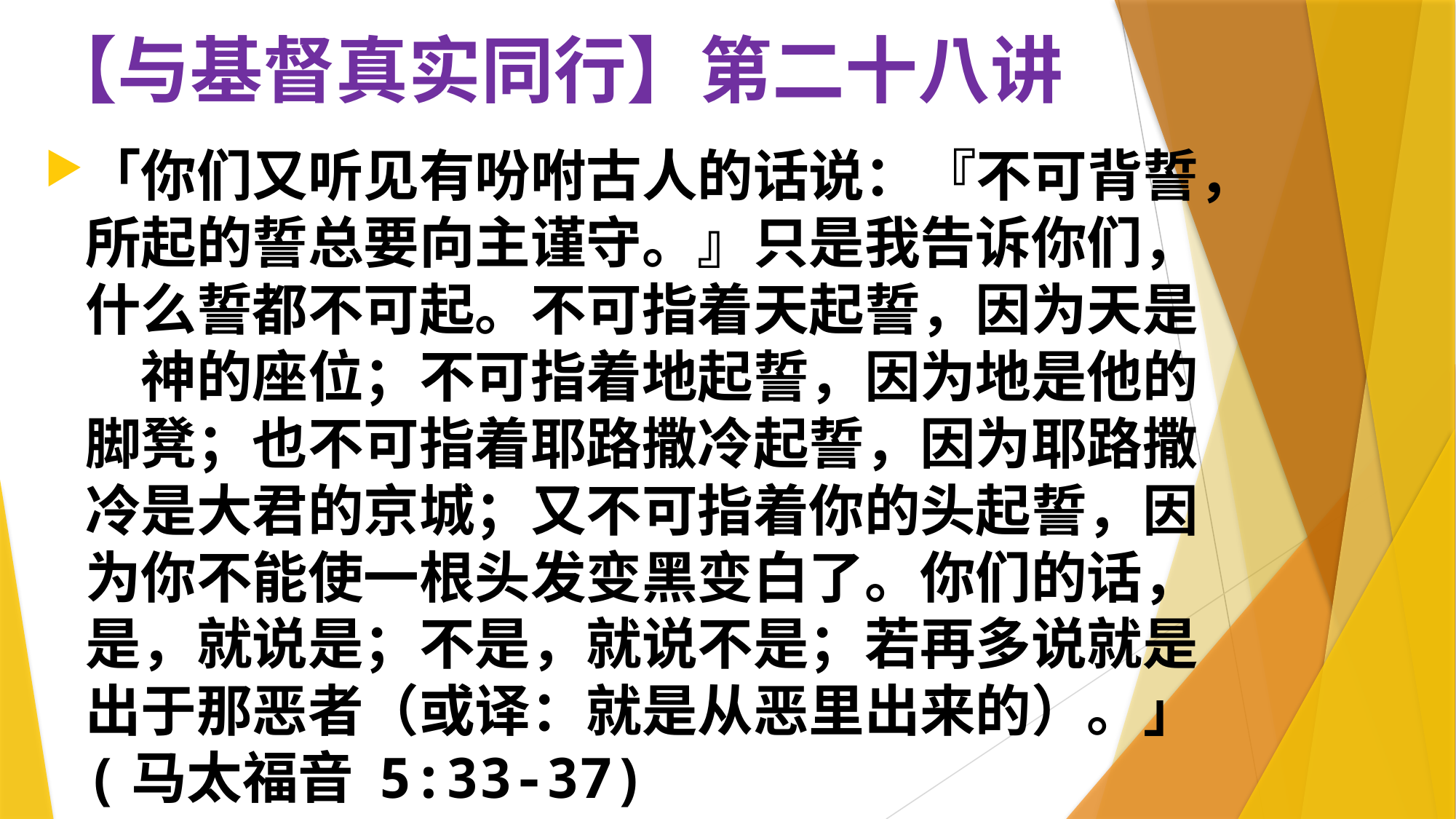

# 【与基督真实同行】第二十八讲
「你们又听见有吩咐古人的话说：『不可背誓，所起的誓总要向主谨守。』只是我告诉你们，什么誓都不可起。不可指着天起誓，因为天是　神的座位；不可指着地起誓，因为地是他的脚凳；也不可指着耶路撒冷起誓，因为耶路撒冷是大君的京城；又不可指着你的头起誓，因为你不能使一根头发变黑变白了。你们的话，是，就说是；不是，就说不是；若再多说就是出于那恶者（或译：就是从恶里出来的）。」(马太福音 5:33-37)